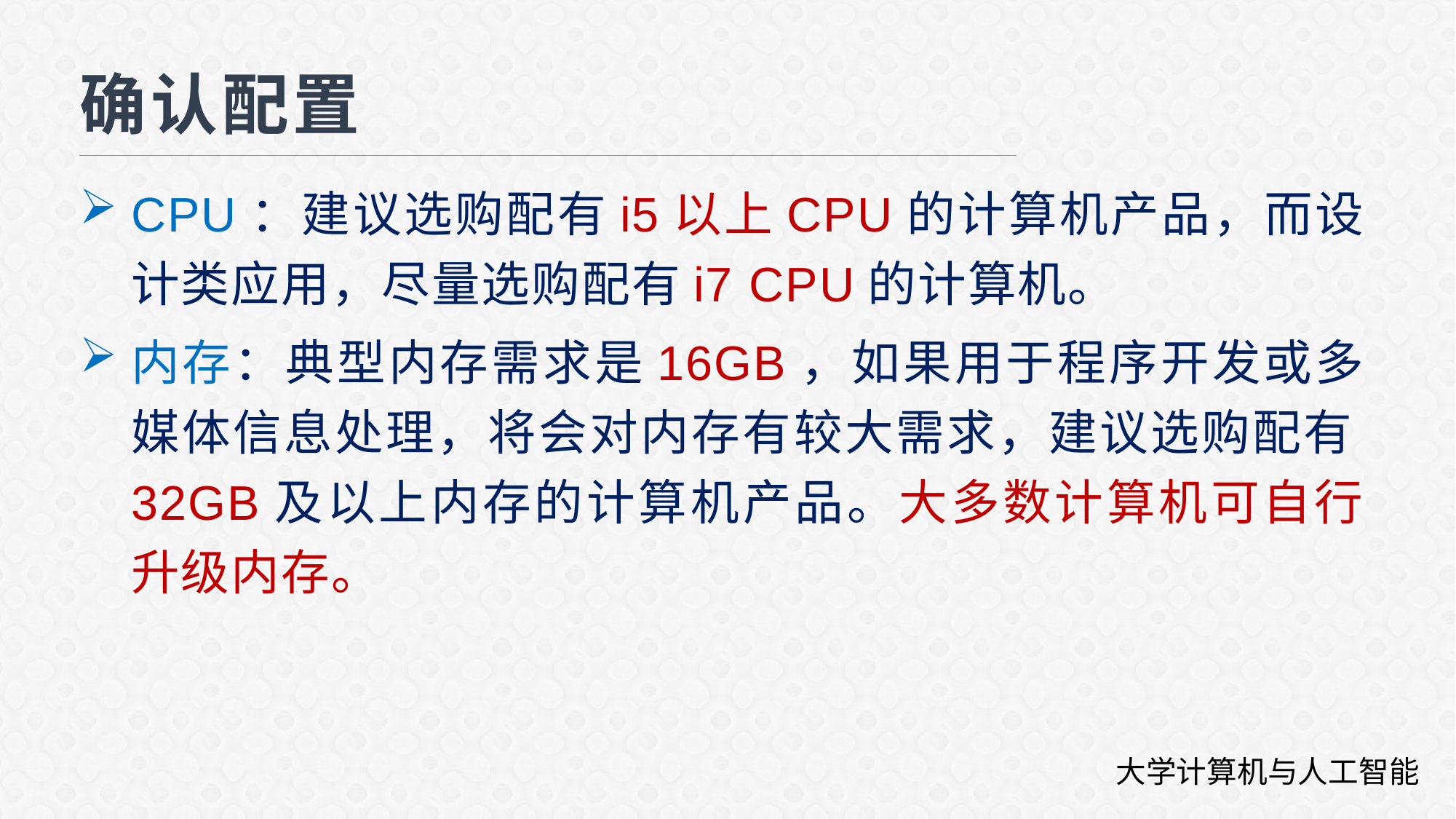

# 确认配置
CPU：建议选购配有i5以上CPU的计算机产品，而设计类应用，尽量选购配有i7 CPU的计算机。
内存：典型内存需求是16GB，如果用于程序开发或多媒体信息处理，将会对内存有较大需求，建议选购配有32GB及以上内存的计算机产品。大多数计算机可自行升级内存。